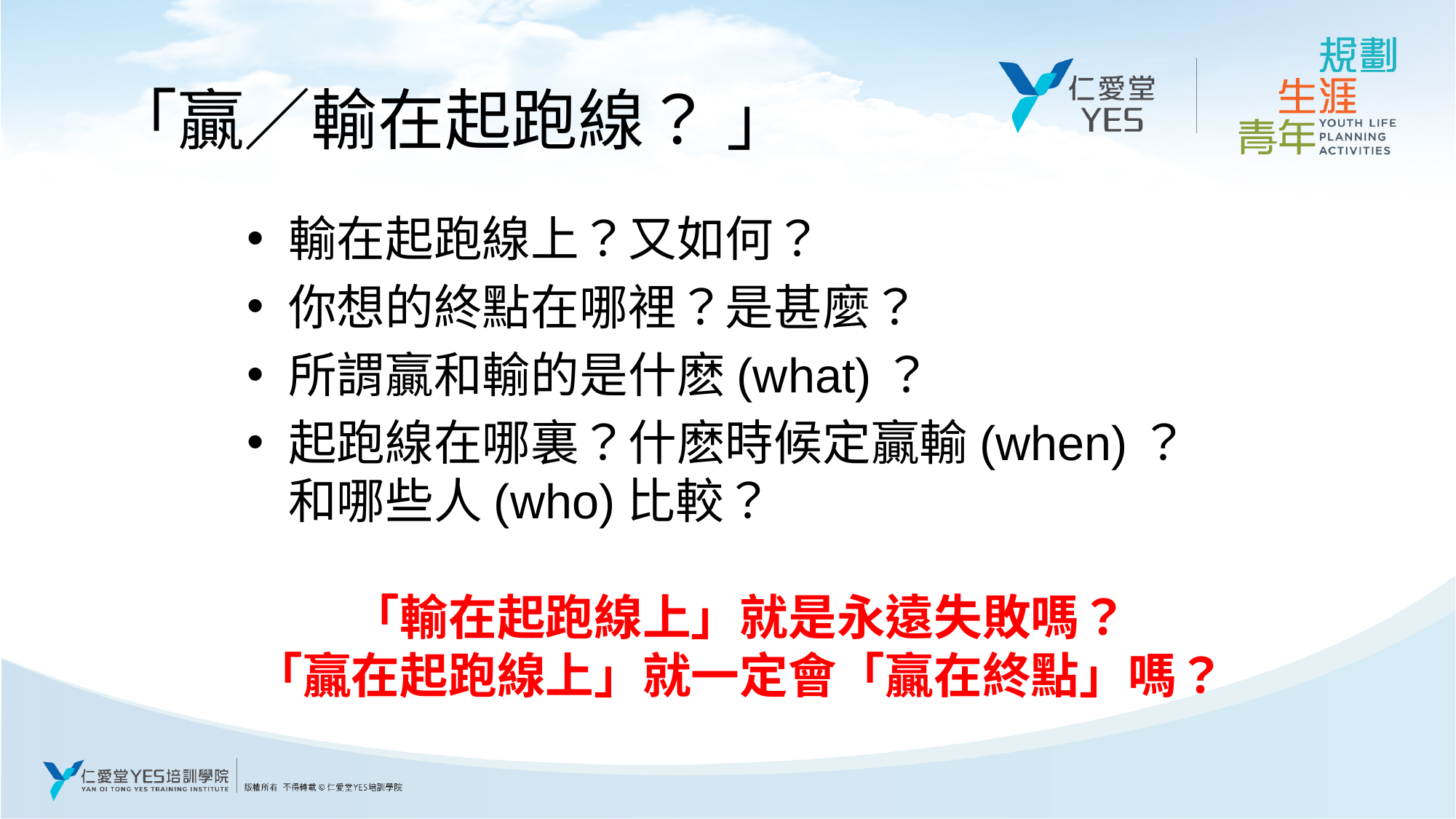

# 「贏／輸在起跑線？ 」
輸在起跑線上？又如何？
你想的終點在哪裡？是甚麼？
所謂贏和輸的是什麽(what)？
起跑線在哪裏？什麽時候定贏輸(when)？和哪些人(who)比較？
「輸在起跑線上」就是永遠失敗嗎？
「贏在起跑線上」就一定會「贏在終點」嗎？